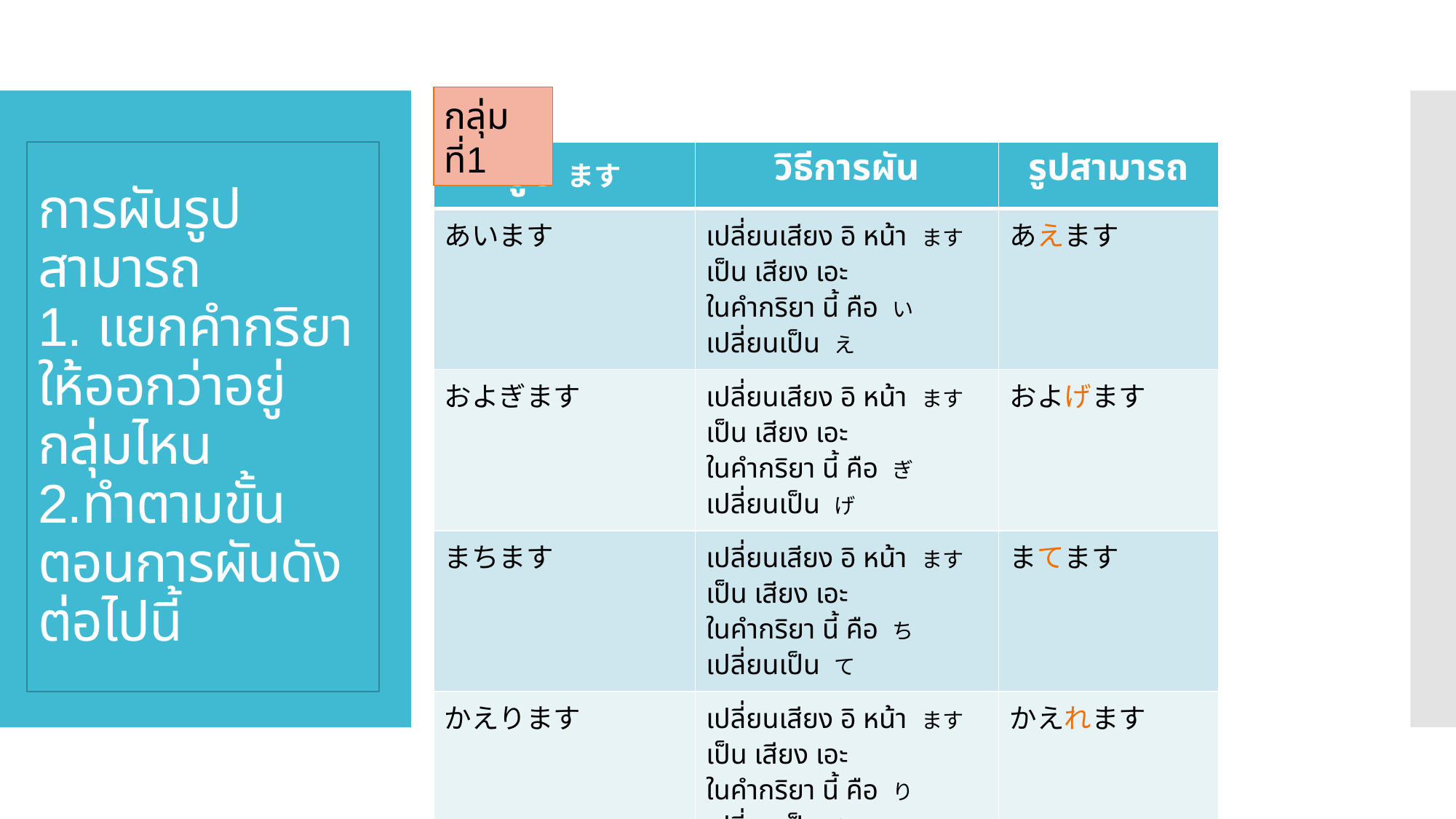

กลุ่มที่1
# การผันรูปสามารถ 1. แยกคำกริยาให้ออกว่าอยู่กลุ่มไหน 2.ทำตามขั้นตอนการผันดังต่อไปนี้
| รูปます | วิธีการผัน | รูปสามารถ |
| --- | --- | --- |
| あいます | เปลี่ยนเสียง อิ หน้า ます เป็น เสียง เอะ ในคำกริยา นี้ คือ い เปลี่ยนเป็น え | あえます |
| およぎます | เปลี่ยนเสียง อิ หน้า ます เป็น เสียง เอะ ในคำกริยา นี้ คือ ぎ　เปลี่ยนเป็น げ | およげます |
| まちます | เปลี่ยนเสียง อิ หน้า ます เป็น เสียง เอะ ในคำกริยา นี้ คือ ち เปลี่ยนเป็น て | まてます |
| かえります | เปลี่ยนเสียง อิ หน้า ます เป็น เสียง เอะ ในคำกริยา นี้ คือ り เปลี่ยนเป็น れ | かえれます |
| いきます | เปลี่ยนเสียง อิ หน้า ます เป็น เสียง เอะ ในคำกริยา นี้ คือ き เปลี่ยนเป็น け | いけます |
| あそびます | เปลี่ยนเสียง อิ หน้า ます เป็น เสียง เอะ ในคำกริยา นี้ คือ び　เปลี่ยนเป็น べ | あそべます |